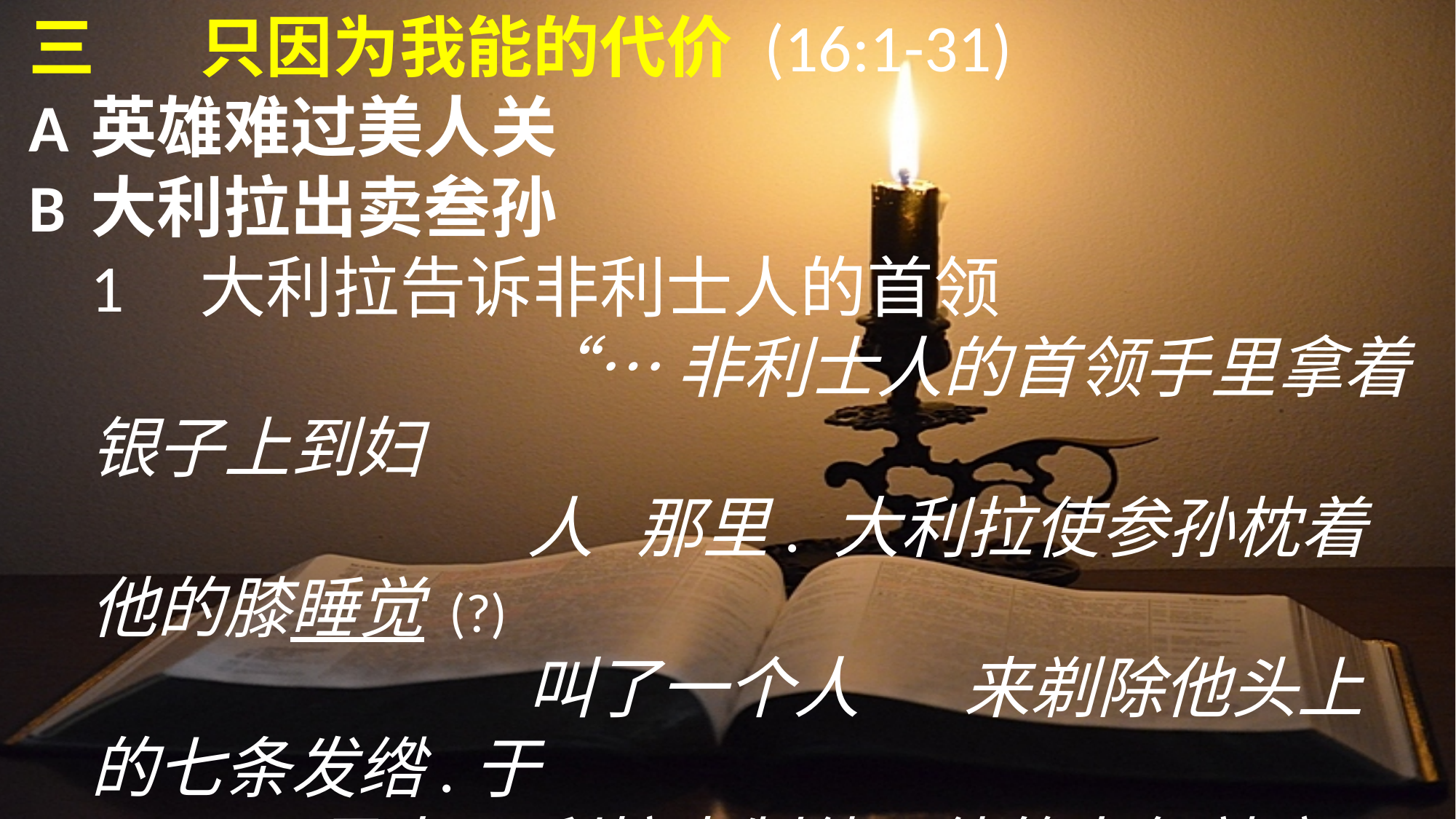

三	只因为我能的代价 (16:1-31)
A	英雄难过美人关
B	大利拉出卖叁孙
	1	大利拉告诉非利士人的首领
					“…非利士人的首领手里拿着银子上到妇
					人	那里. 大利拉使参孙枕着他的膝睡觉 (?)
					叫了一个人	来剃除他头上的七条发绺.于
			是大	利拉克制他, 他的力气就离开他了.”
		(v.16:18b-19)